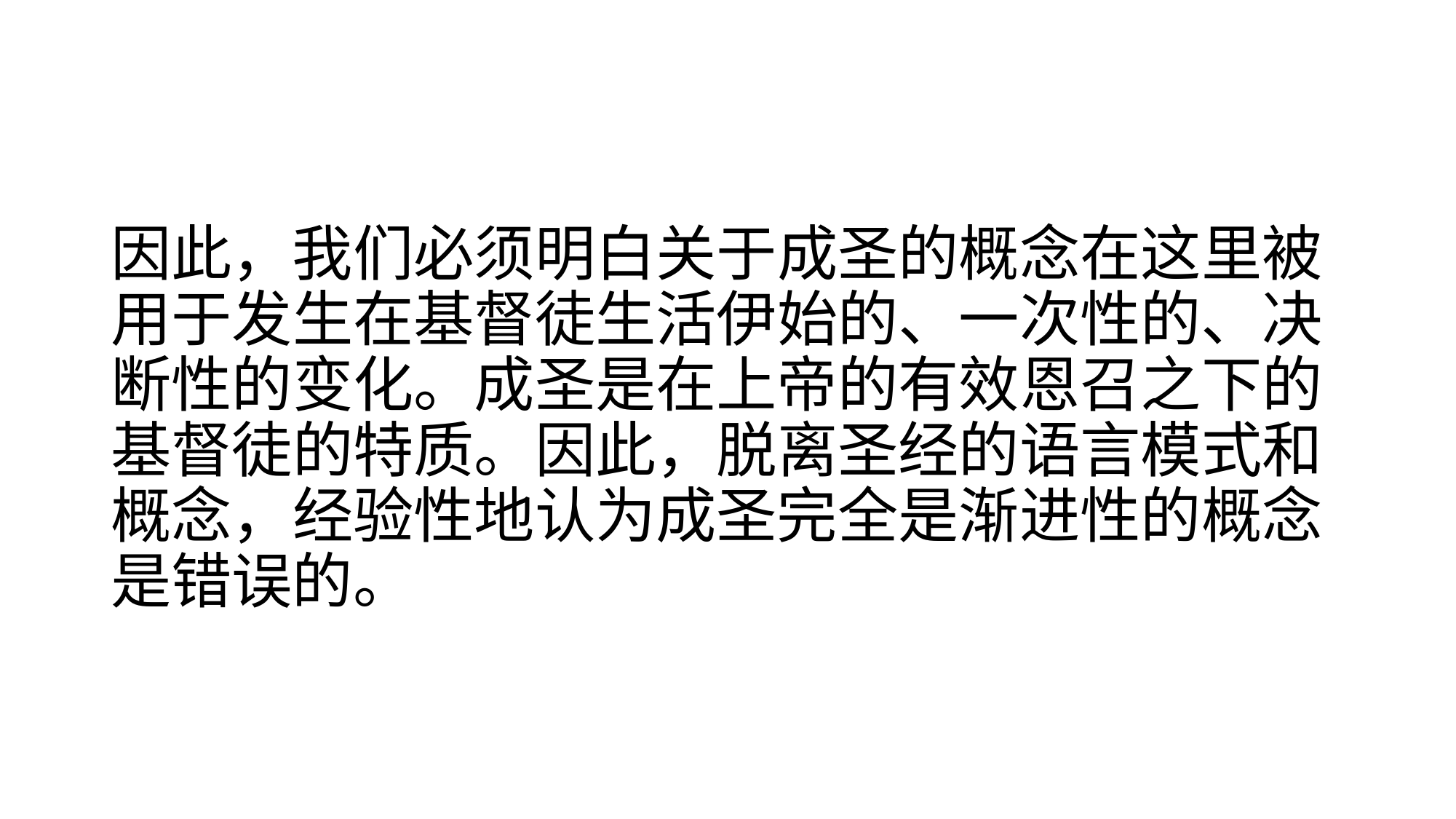

#
因此，我们必须明白关于成圣的概念在这里被用于发生在基督徒生活伊始的、一次性的、决断性的变化。成圣是在上帝的有效恩召之下的基督徒的特质。因此，脱离圣经的语言模式和概念，经验性地认为成圣完全是渐进性的概念是错误的。